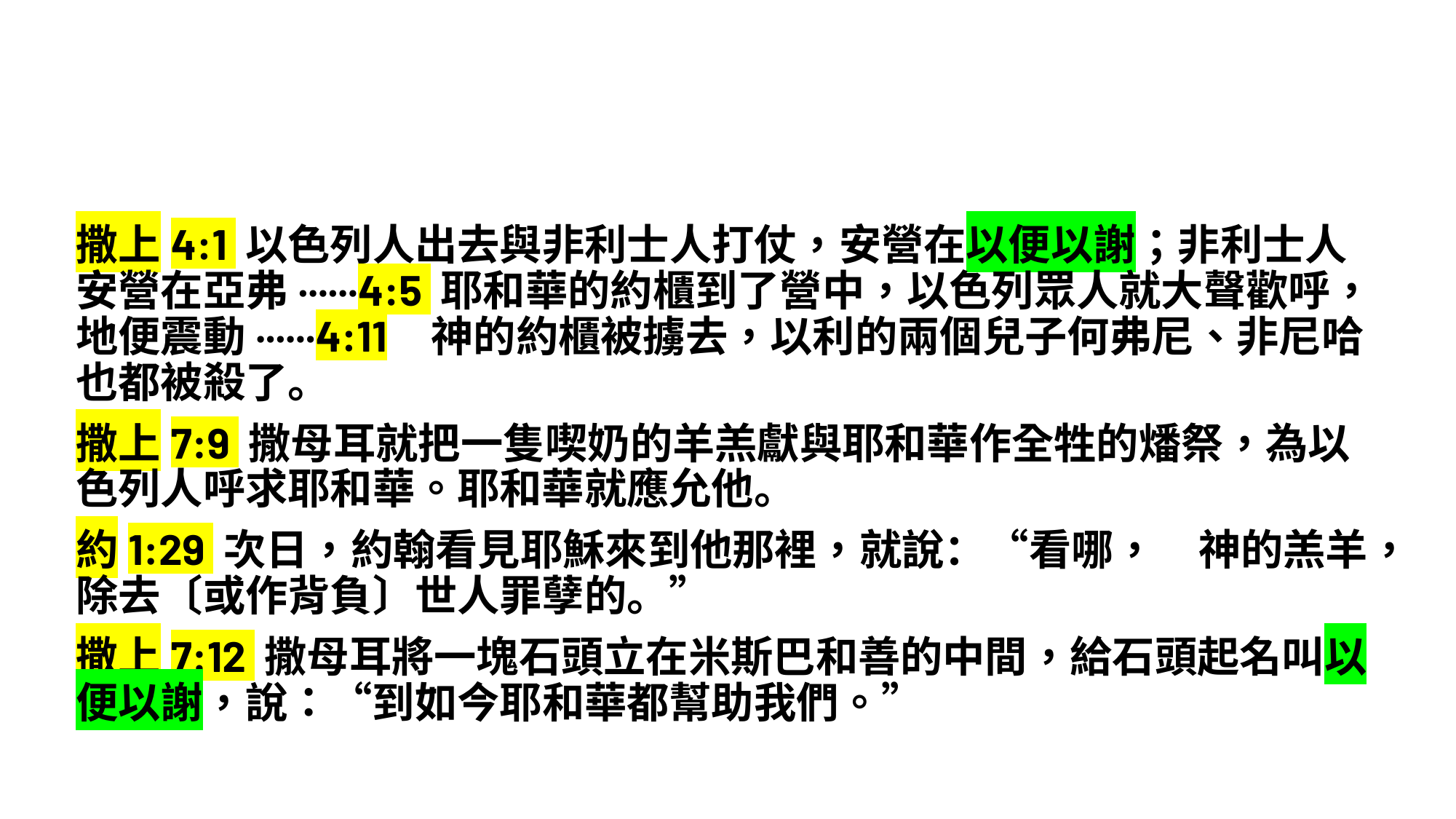

撒上4:1 以色列人出去與非利士人打仗，安營在以便以謝；非利士人安營在亞弗······4:5 耶和華的約櫃到了營中，以色列眾人就大聲歡呼，地便震動······4:11    神的約櫃被擄去，以利的兩個兒子何弗尼、非尼哈也都被殺了。
撒上7:9 撒母耳就把一隻喫奶的羊羔獻與耶和華作全牲的燔祭，為以色列人呼求耶和華。耶和華就應允他。
約1:29 次日，約翰看見耶穌來到他那裡，就說：“看哪，　神的羔羊，除去〔或作背負〕世人罪孽的。”
撒上7:12 撒母耳將一塊石頭立在米斯巴和善的中間，給石頭起名叫以便以謝，說：“到如今耶和華都幫助我們。”